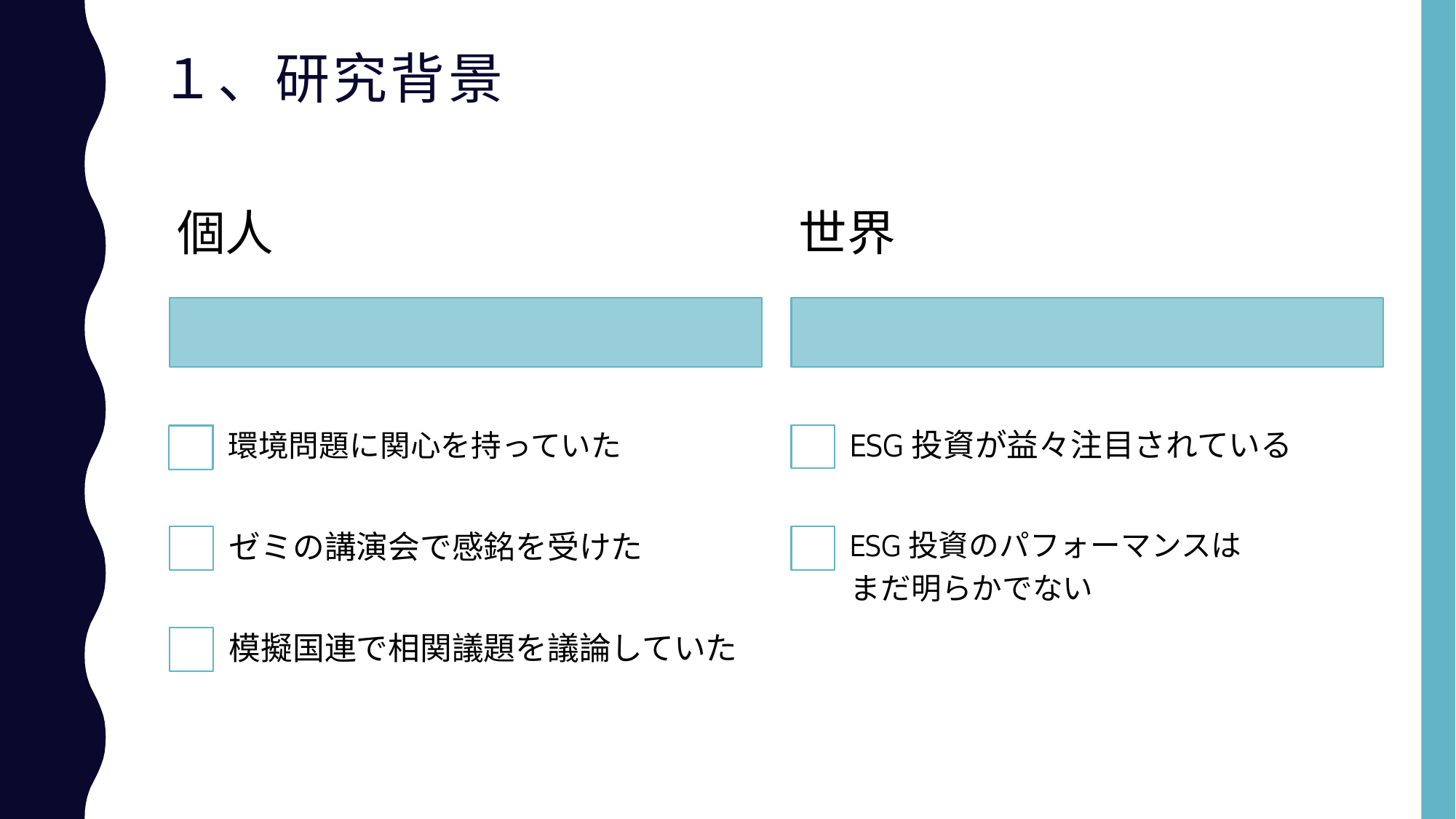

# １、研究背景

個人
環境問題に関心を持っていた
ゼミの講演会で感銘を受けた
模擬国連で相関議題を議論していた
世界
ESG投資が益々注目されている
ESG投資のパフォーマンスは
まだ明らかでない